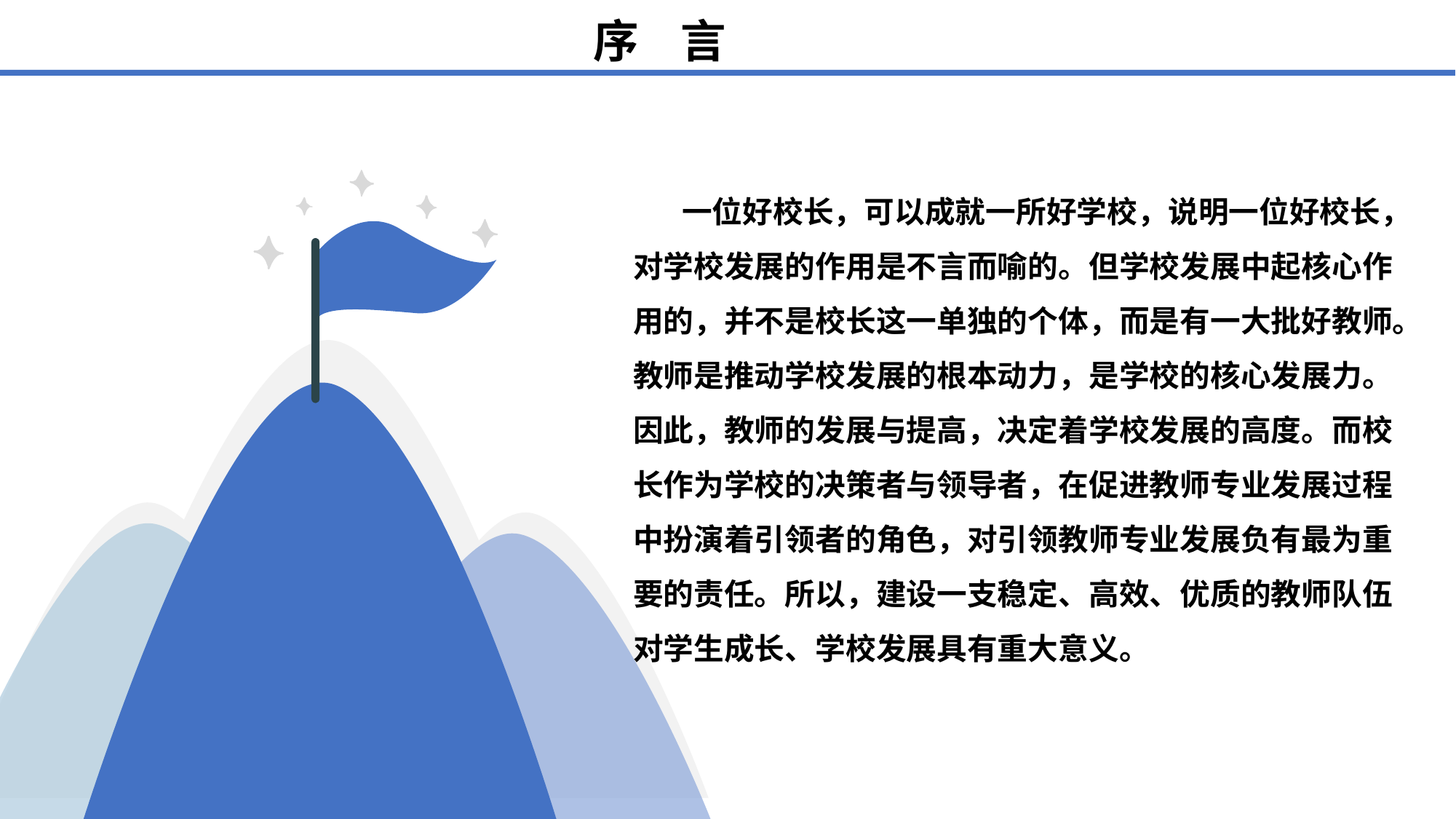

序    言

      一位好校长，可以成就一所好学校，说明一位好校长，对学校发展的作用是不言而喻的。但学校发展中起核心作用的，并不是校长这一单独的个体，而是有一大批好教师。教师是推动学校发展的根本动力，是学校的核心发展力。因此，教师的发展与提高，决定着学校发展的高度。而校长作为学校的决策者与领导者，在促进教师专业发展过程中扮演着引领者的角色，对引领教师专业发展负有最为重要的责任。所以，建设一支稳定、高效、优质的教师队伍对学生成长、学校发展具有重大意义。